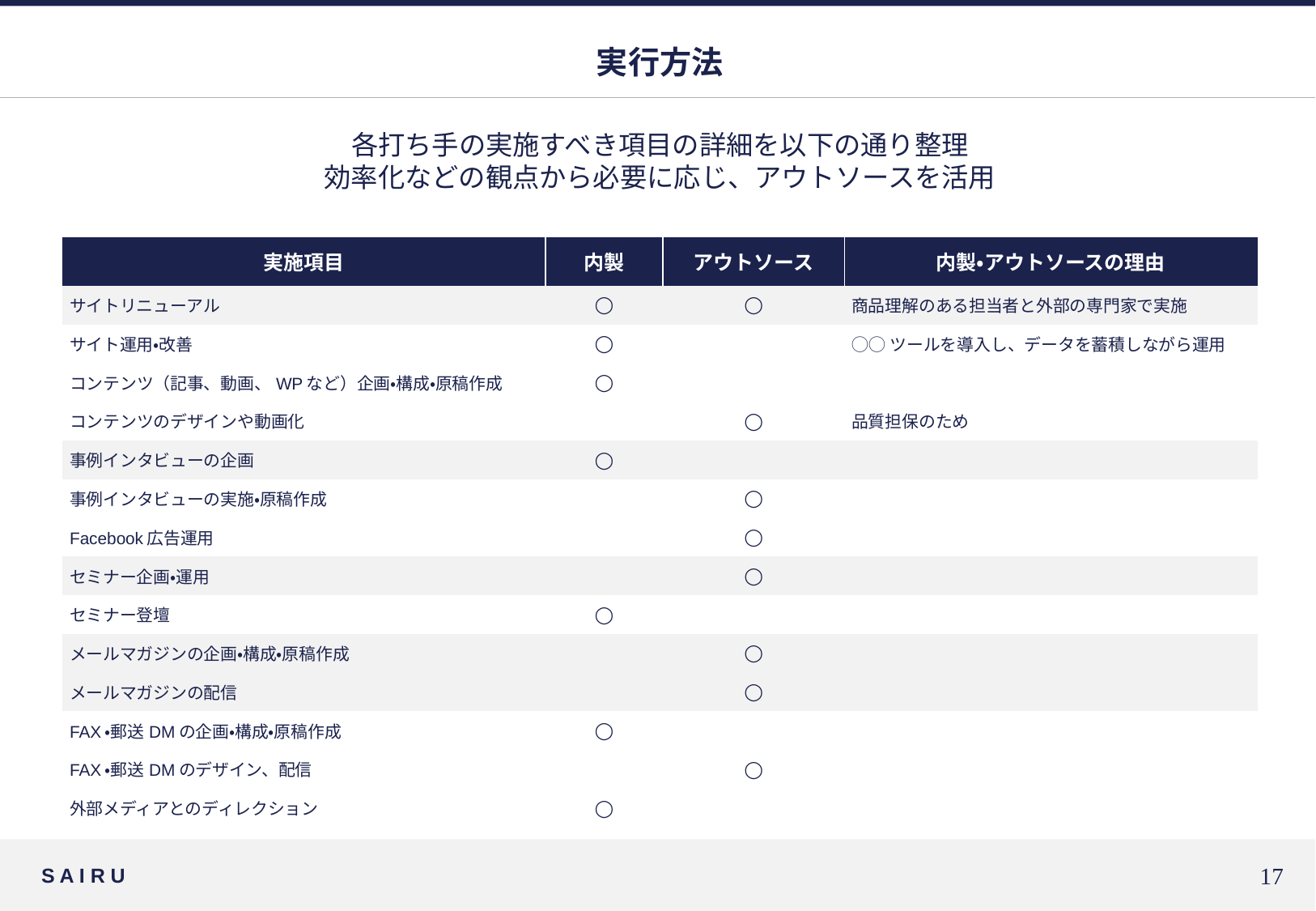

# 実行方法
各打ち手の実施すべき項目の詳細を以下の通り整理
効率化などの観点から必要に応じ、アウトソースを活用
| 実施項目 | 内製 | アウトソース | 内製・アウトソースの理由 |
| --- | --- | --- | --- |
| サイトリニューアル | ◯ | ◯ | 商品理解のある担当者と外部の専門家で実施 |
| サイト運用・改善 | ◯ |  | ◯◯ツールを導入し、データを蓄積しながら運用 |
| コンテンツ（記事、動画、WPなど）企画・構成・原稿作成 | ◯ |  |  |
| コンテンツのデザインや動画化 |  | ◯ | 品質担保のため |
| 事例インタビューの企画 | ◯ |  |  |
| 事例インタビューの実施・原稿作成 |  | ◯ |  |
| Facebook広告運用 |  | ◯ |  |
| セミナー企画・運用 |  | ◯ |  |
| セミナー登壇 | ◯ |  |  |
| メールマガジンの企画・構成・原稿作成 |  | ◯ |  |
| メールマガジンの配信 |  | ◯ |  |
| FAX・郵送DMの企画・構成・原稿作成 | ◯ |  |  |
| FAX・郵送DMのデザイン、配信 |  | ◯ |  |
| 外部メディアとのディレクション | ◯ |  |  |
17